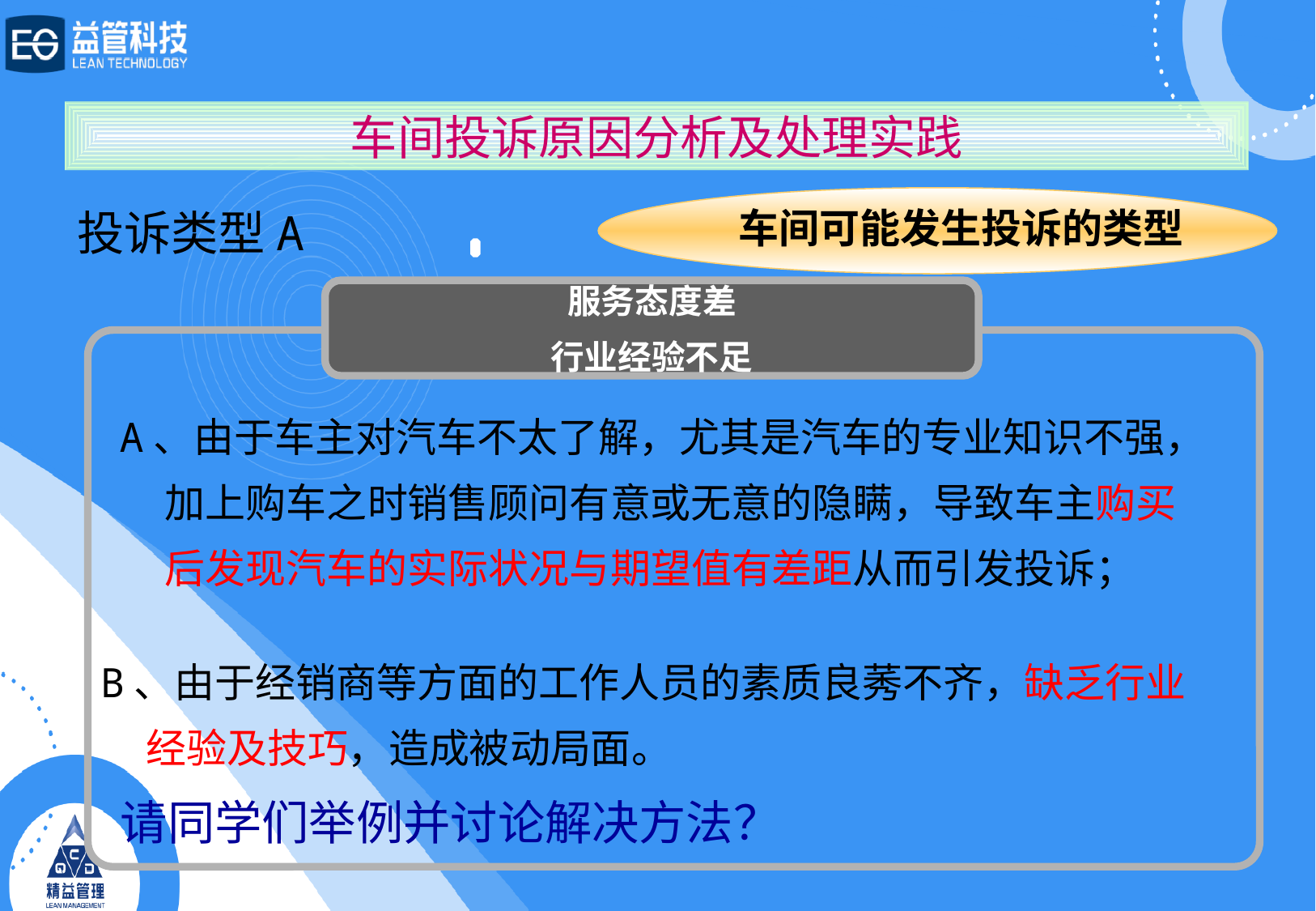

车间投诉原因分析及处理实践

车间可能发生投诉的类型
投诉类型A

服务态度差
行业经验不足

A、由于车主对汽车不太了解，尤其是汽车的专业知识不强，加上购车之时销售顾问有意或无意的隐瞒，导致车主购买后发现汽车的实际状况与期望值有差距从而引发投诉；
B、由于经销商等方面的工作人员的素质良莠不齐，缺乏行业经验及技巧，造成被动局面。
请同学们举例并讨论解决方法？